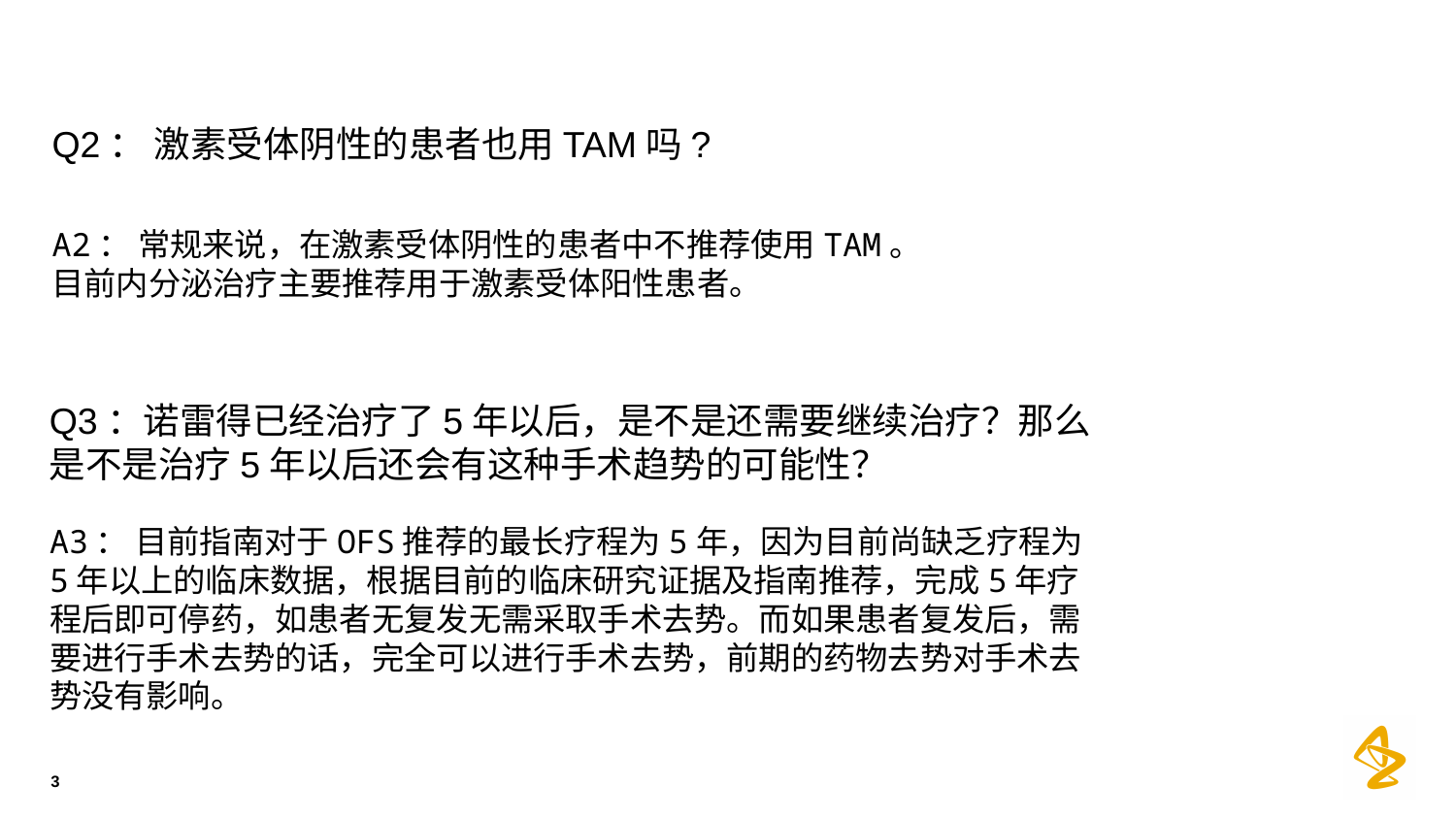

Q2： 激素受体阴性的患者也用TAM吗?
A2： 常规来说，在激素受体阴性的患者中不推荐使用TAM。
目前内分泌治疗主要推荐用于激素受体阳性患者。
Q3：诺雷得已经治疗了5年以后，是不是还需要继续治疗？那么是不是治疗5年以后还会有这种手术趋势的可能性？
A3： 目前指南对于OFS推荐的最长疗程为5年，因为目前尚缺乏疗程为5年以上的临床数据，根据目前的临床研究证据及指南推荐，完成5年疗程后即可停药，如患者无复发无需采取手术去势。而如果患者复发后，需要进行手术去势的话，完全可以进行手术去势，前期的药物去势对手术去势没有影响。
3